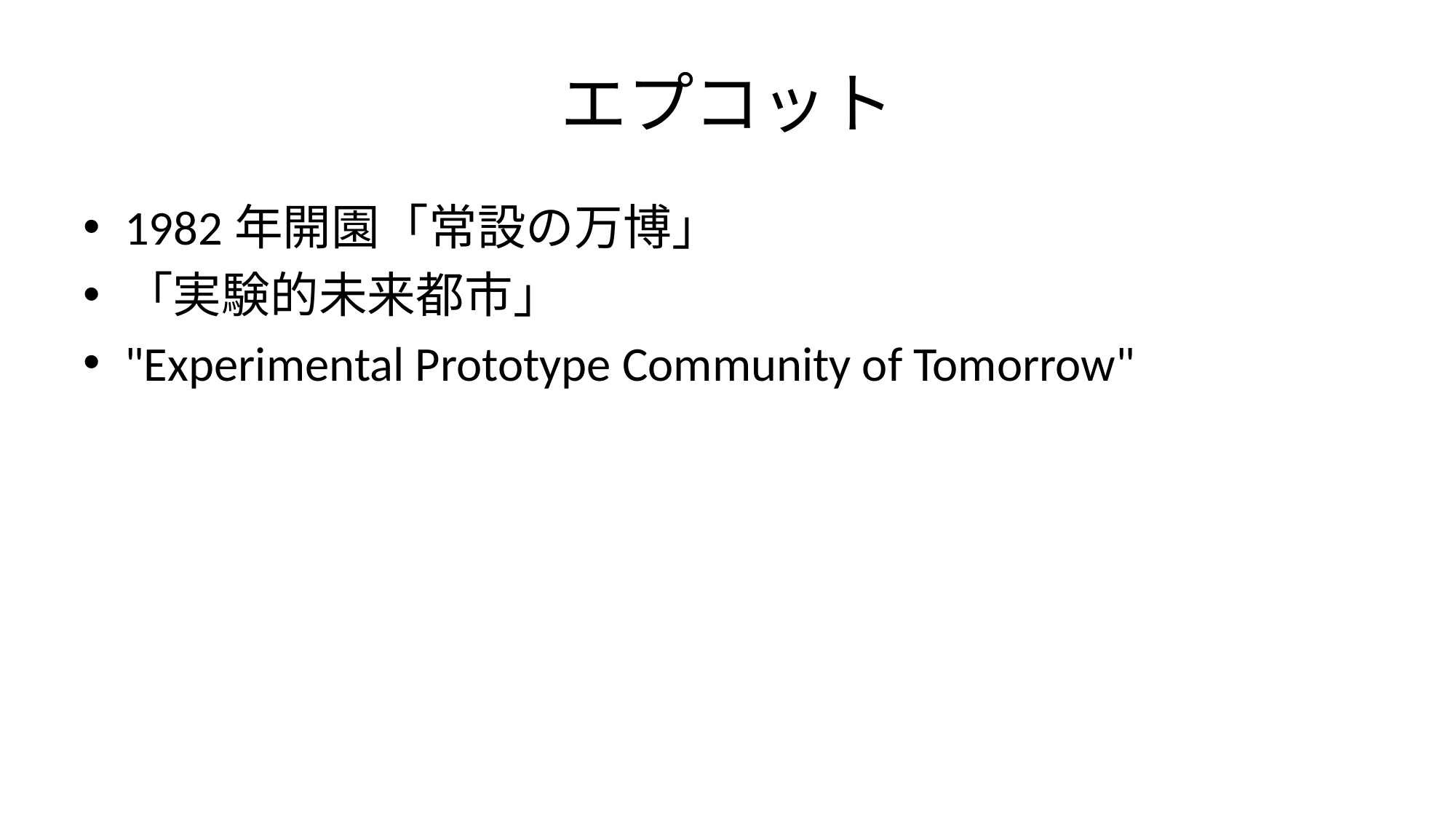

# エプコット
1982年開園「常設の万博」
「実験的未来都市」
"Experimental Prototype Community of Tomorrow"